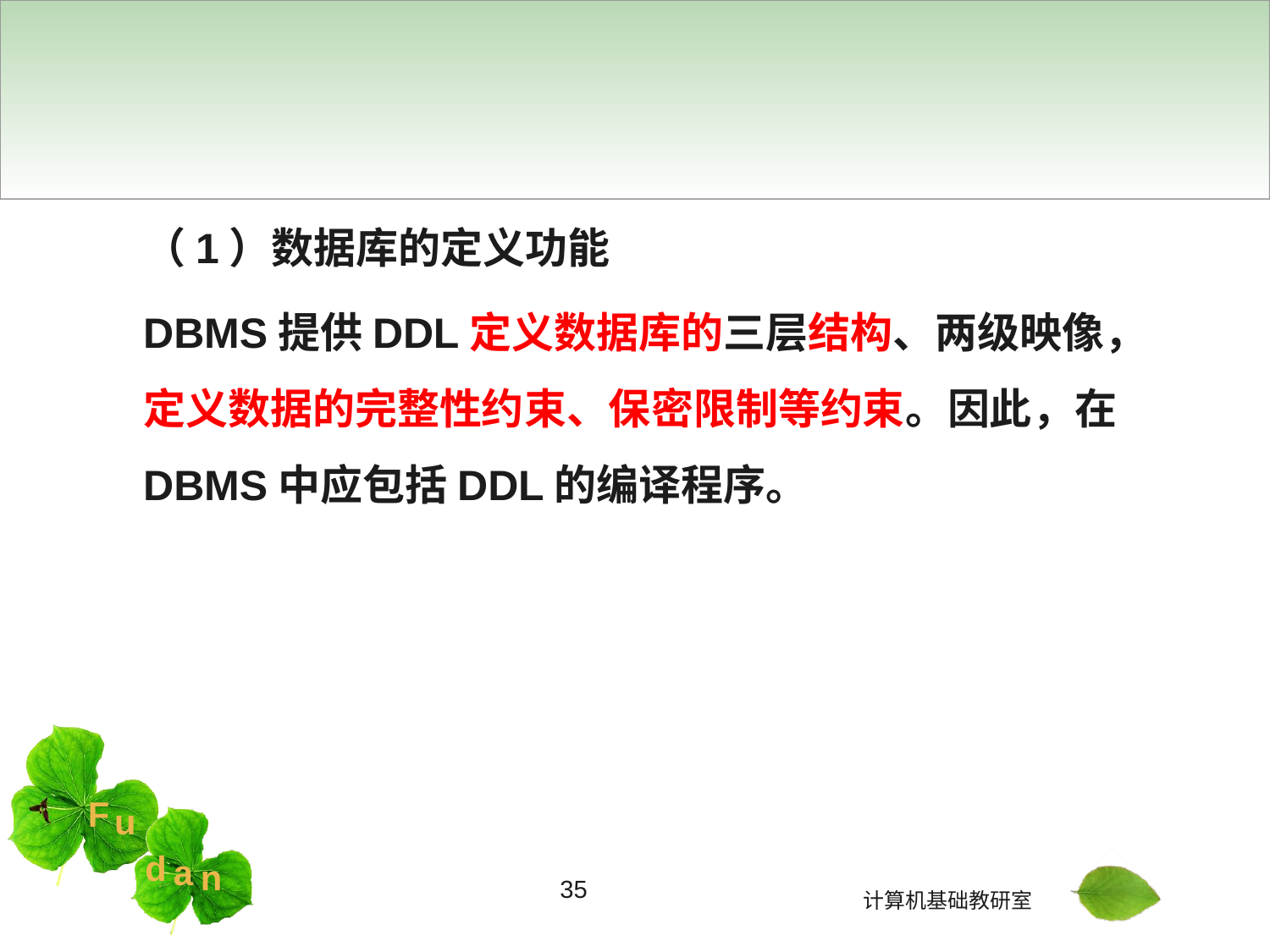

（1）数据库的定义功能
DBMS提供DDL定义数据库的三层结构、两级映像，定义数据的完整性约束、保密限制等约束。因此，在DBMS中应包括DDL的编译程序。
35